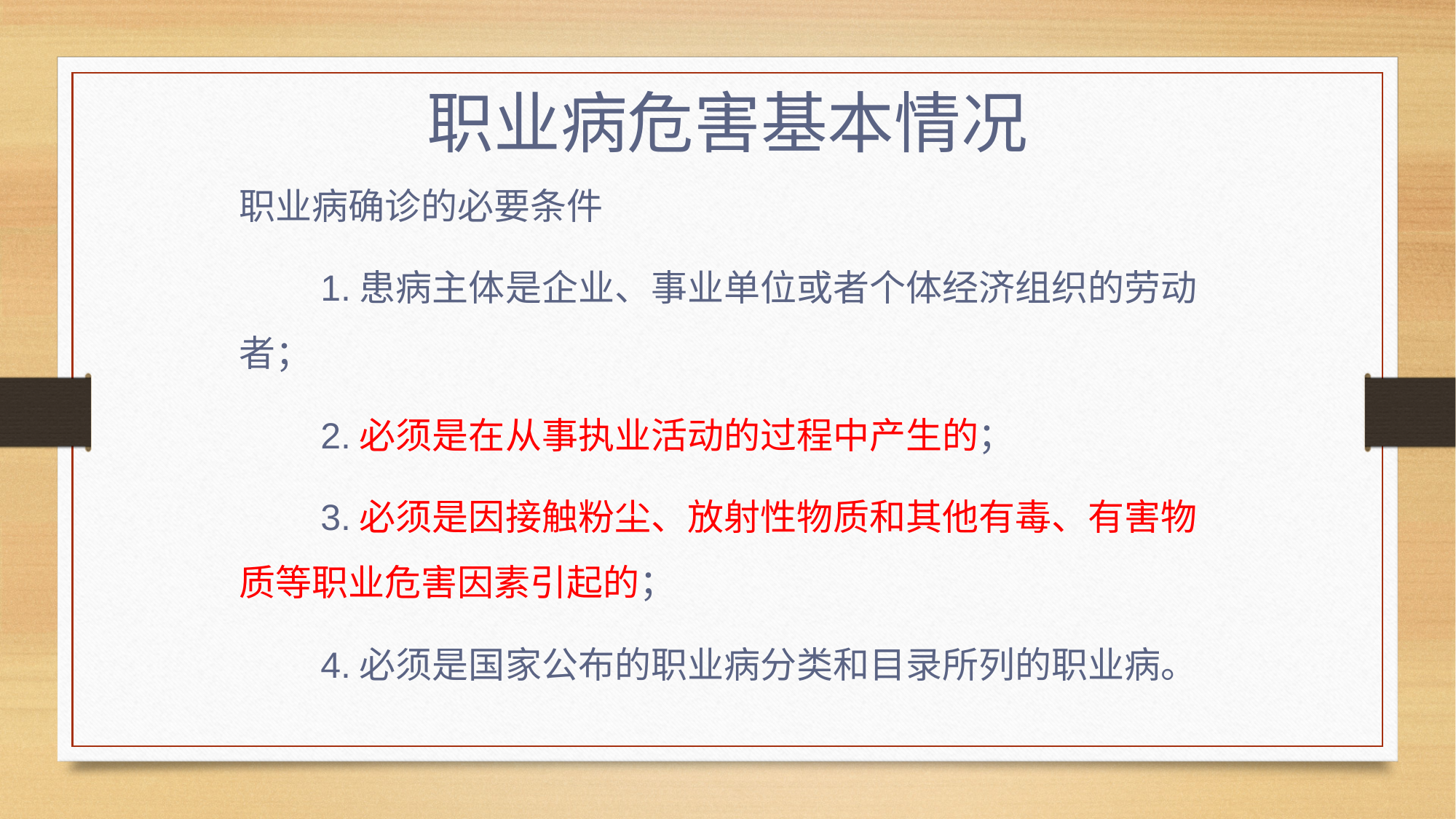

职业病危害基本情况
职业病确诊的必要条件
        1.患病主体是企业、事业单位或者个体经济组织的劳动者；
        2.必须是在从事执业活动的过程中产生的；
        3.必须是因接触粉尘、放射性物质和其他有毒、有害物质等职业危害因素引起的；
        4.必须是国家公布的职业病分类和目录所列的职业病。